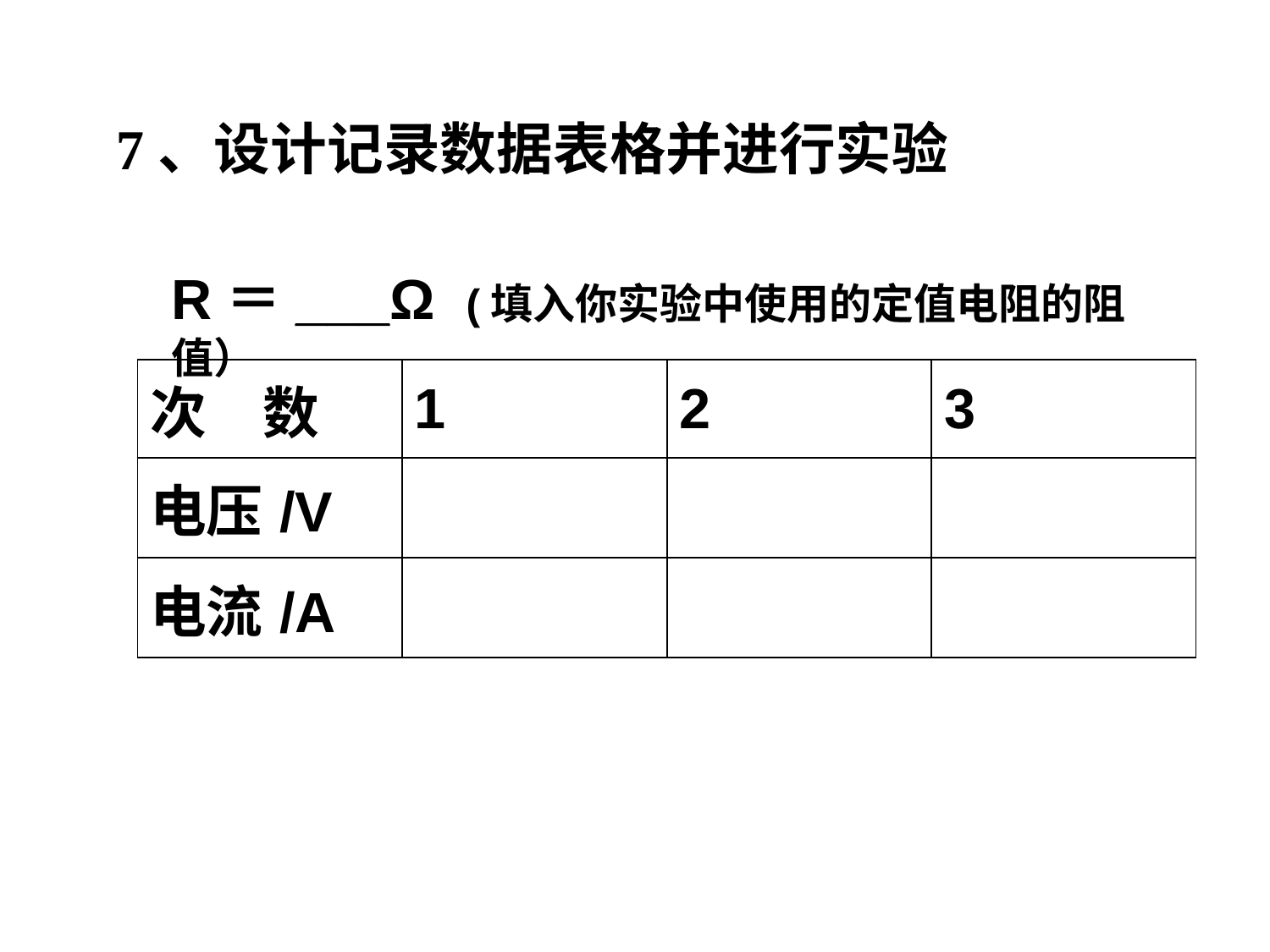

7、设计记录数据表格并进行实验
R＝___Ω  (填入你实验中使用的定值电阻的阻值）
| 次　数 | 1 | 2 | 3 |
| --- | --- | --- | --- |
| 电压/V |  |  |  |
| 电流/A |  |  |  |